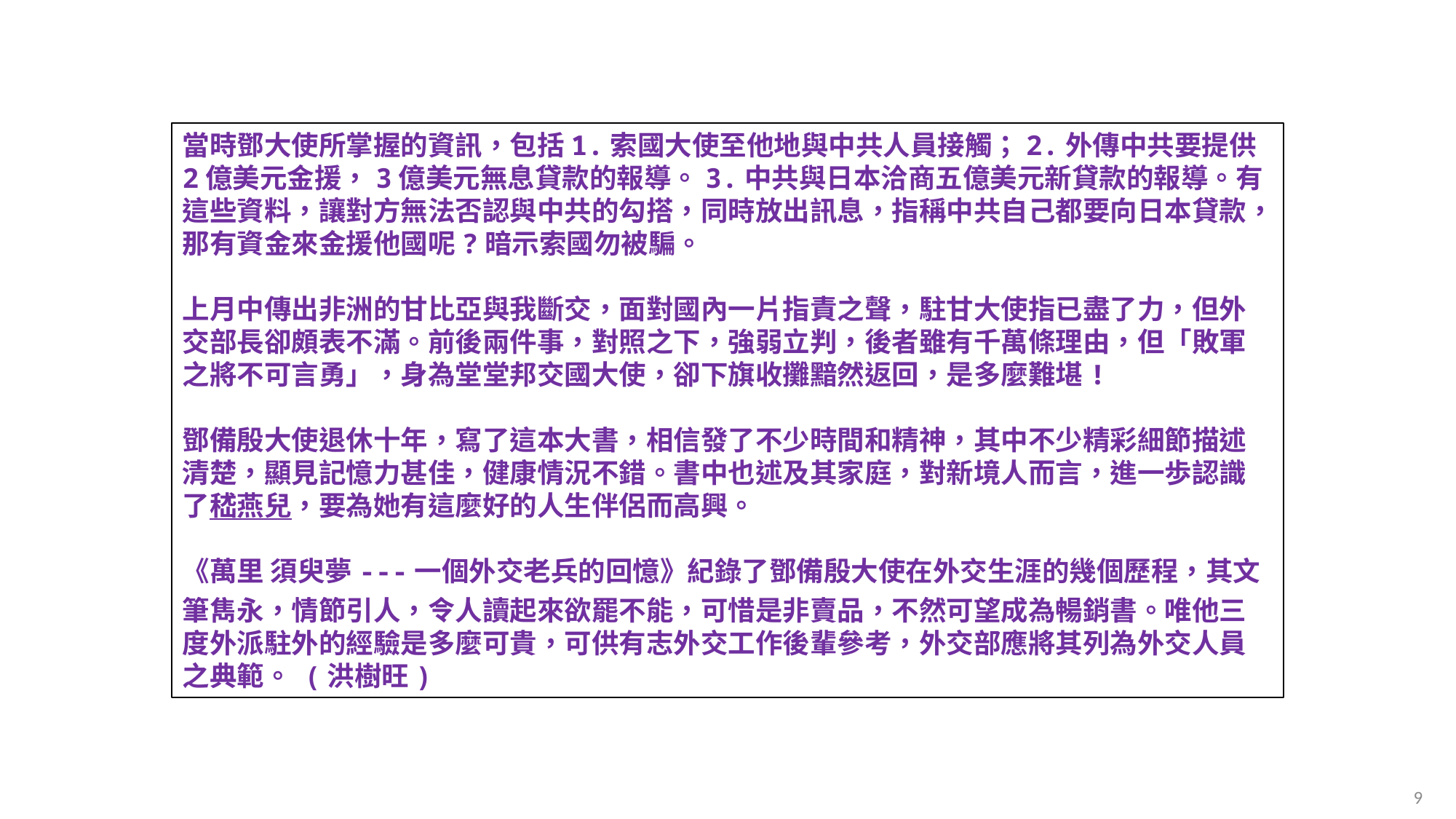

當時鄧大使所掌握的資訊，包括1.索國大使至他地與中共人員接觸；2.外傳中共要提供2億美元金援，3億美元無息貸款的報導。3.中共與日本洽商五億美元新貸款的報導。有這些資料，讓對方無法否認與中共的勾搭，同時放出訊息，指稱中共自己都要向日本貸款，那有資金來金援他國呢?暗示索國勿被騙。

上月中傳出非洲的甘比亞與我斷交，面對國內一片指責之聲，駐甘大使指已盡了力，但外交部長卻頗表不滿。前後兩件事，對照之下，強弱立判，後者雖有千萬條理由，但「敗軍之將不可言勇」，身為堂堂邦交國大使，卻下旗收攤黯然返回，是多麼難堪!

鄧備殷大使退休十年，寫了這本大書，相信發了不少時間和精神，其中不少精彩細節描述清楚，顯見記憶力甚佳，健康情況不錯。書中也述及其家庭，對新境人而言，進一歩認識了嵇燕兒，要為她有這麼好的人生伴侶而高興。

《萬里 須臾夢---一個外交老兵的回憶》紀錄了鄧備殷大使在外交生涯的幾個歷程，其文筆雋永，情節引人，令人讀起來欲罷不能，可惜是非賣品，不然可望成為暢銷書。唯他三度外派駐外的經驗是多麼可貴，可供有志外交工作後輩參考，外交部應將其列為外交人員之典範。 (洪樹旺)
9